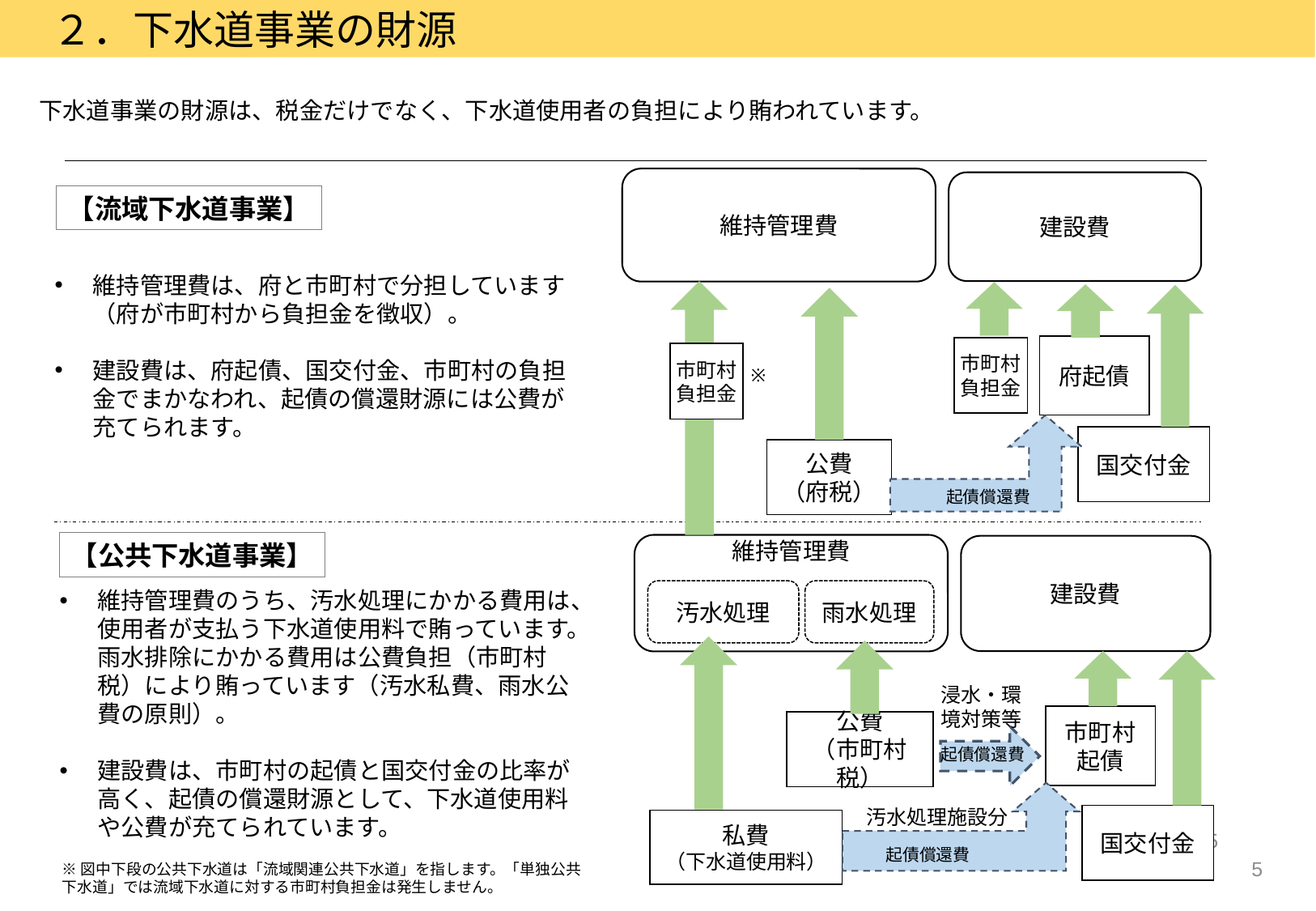

２．下水道事業の財源
　下水道事業の財源は、税金だけでなく、下水道使用者の負担により賄われています。
維持管理費
建設費
【流域下水道事業】
維持管理費は、府と市町村で分担しています（府が市町村から負担金を徴収）。

建設費は、府起債、国交付金、市町村の負担金でまかなわれ、起債の償還財源には公費が充てられます。

府起債
市町村
負担金
市町村
負担金
※

国交付金
公費
（府税）
起債償還費
【公共下水道事業】
維持管理費

建設費
汚水処理
雨水処理
維持管理費のうち、汚水処理にかかる費用は、使用者が支払う下水道使用料で賄っています。雨水排除にかかる費用は公費負担（市町村税）により賄っています（汚水私費、雨水公費の原則）。

建設費は、市町村の起債と国交付金の比率が高く、起債の償還財源として、下水道使用料や公費が充てられています。

浸水・環境対策等
市町村起債

公費
（市町村税）
起債償還費

汚水処理施設分
国交付金
私費
（下水道使用料）
5
起債償還費
5
※図中下段の公共下水道は「流域関連公共下水道」を指します。「単独公共下水道」では流域下水道に対する市町村負担金は発生しません。